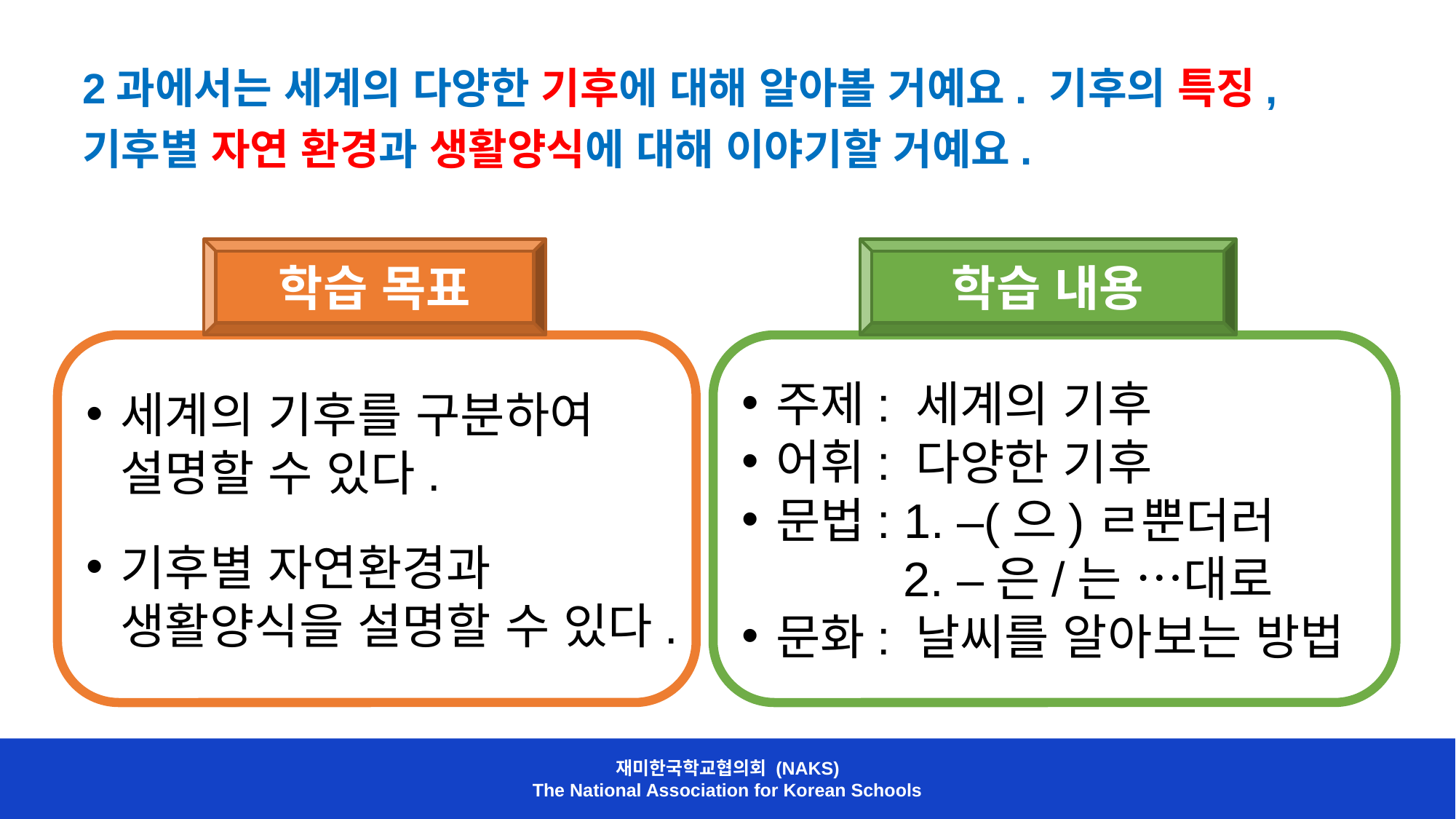

2과에서는 세계의 다양한 기후에 대해 알아볼 거예요. 기후의 특징, 기후별 자연 환경과 생활양식에 대해 이야기할 거예요.
학습 내용
주제: 세계의 기후
어휘: 다양한 기후
문법: 1. –(으)ㄹ뿐더러
            2. –은/는 …대로
문화: 날씨를 알아보는 방법
학습 목표
세계의 기후를 구분하여 설명할 수 있다.

기후별 자연환경과 생활양식을 설명할 수 있다.
재미한국학교협의회 (NAKS)
The National Association for Korean Schools